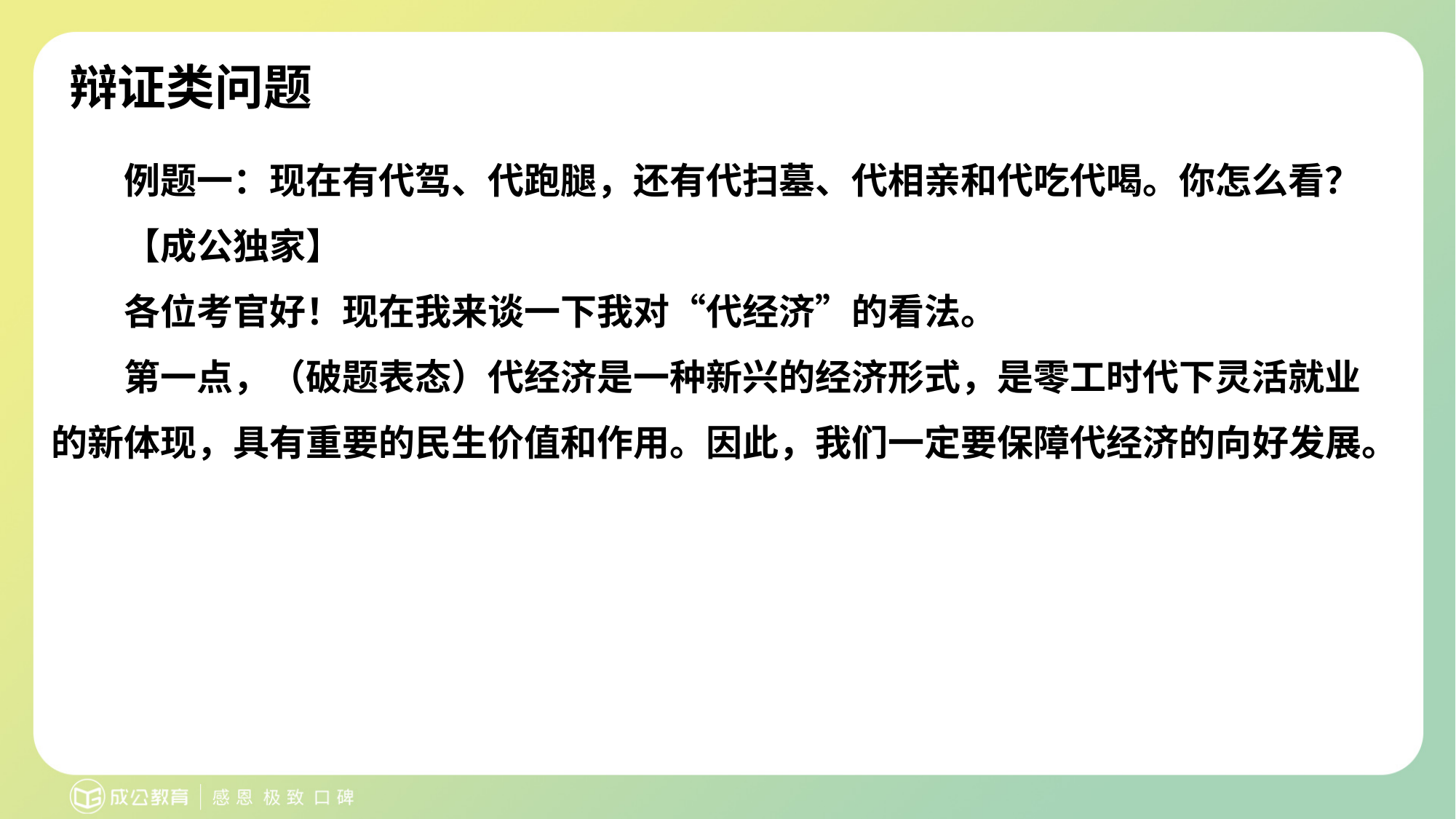

# 辩证类问题
例题一：现在有代驾、代跑腿，还有代扫墓、代相亲和代吃代喝。你怎么看？
【成公独家】
各位考官好！现在我来谈一下我对“代经济”的看法。
第一点，（破题表态）代经济是一种新兴的经济形式，是零工时代下灵活就业的新体现，具有重要的民生价值和作用。因此，我们一定要保障代经济的向好发展。